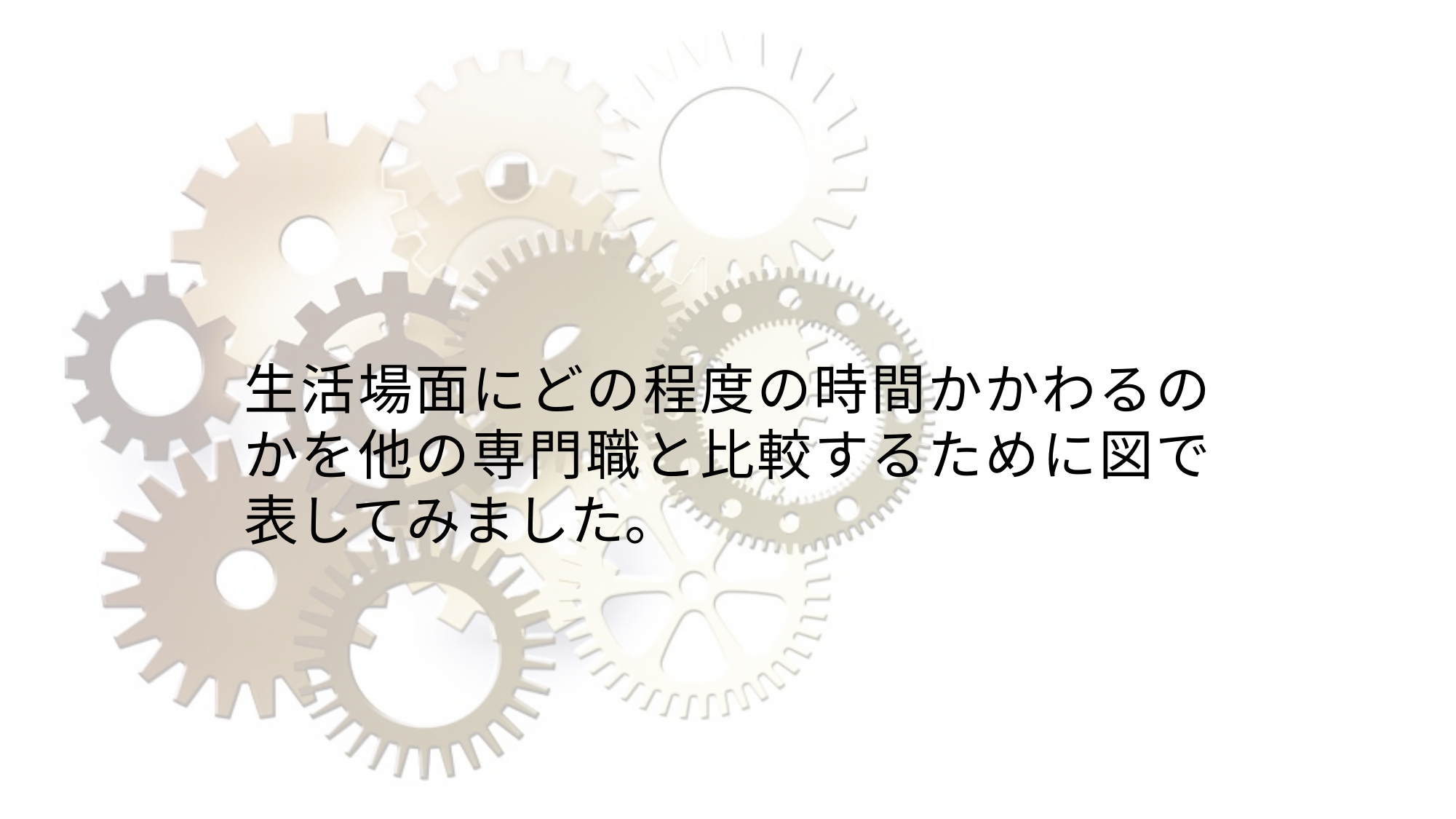

生活場面にどの程度の時間かかわるのかを他の専門職と比較するために図で表してみました。